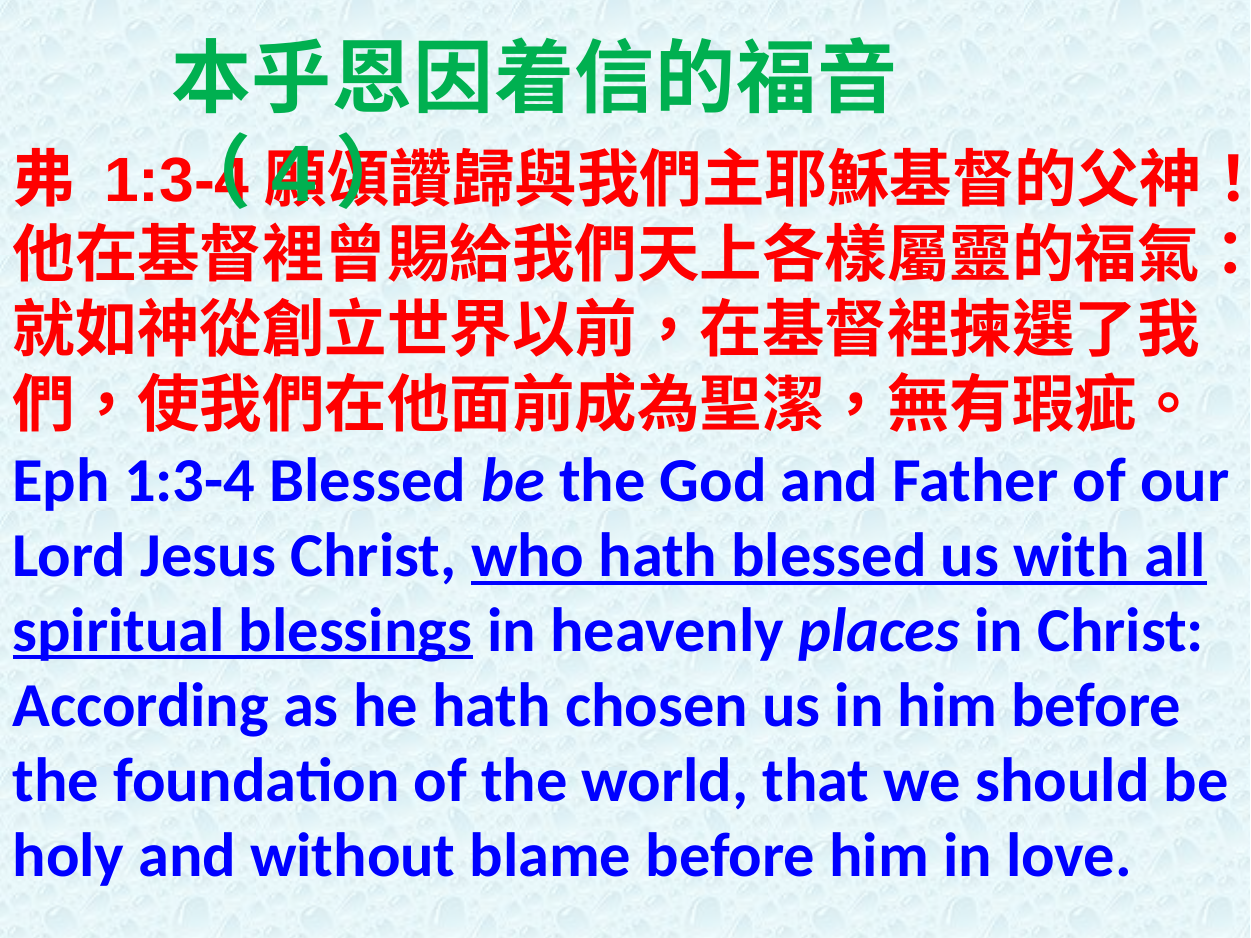

本乎恩因着信的福音（4）
弗 1:3-4願頌讚歸與我們主耶穌基督的父神！他在基督裡曾賜給我們天上各樣屬靈的福氣：就如神從創立世界以前，在基督裡揀選了我們，使我們在他面前成為聖潔，無有瑕疵。Eph 1:3-4 Blessed be the God and Father of our Lord Jesus Christ, who hath blessed us with all spiritual blessings in heavenly places in Christ: According as he hath chosen us in him before the foundation of the world, that we should be holy and without blame before him in love.